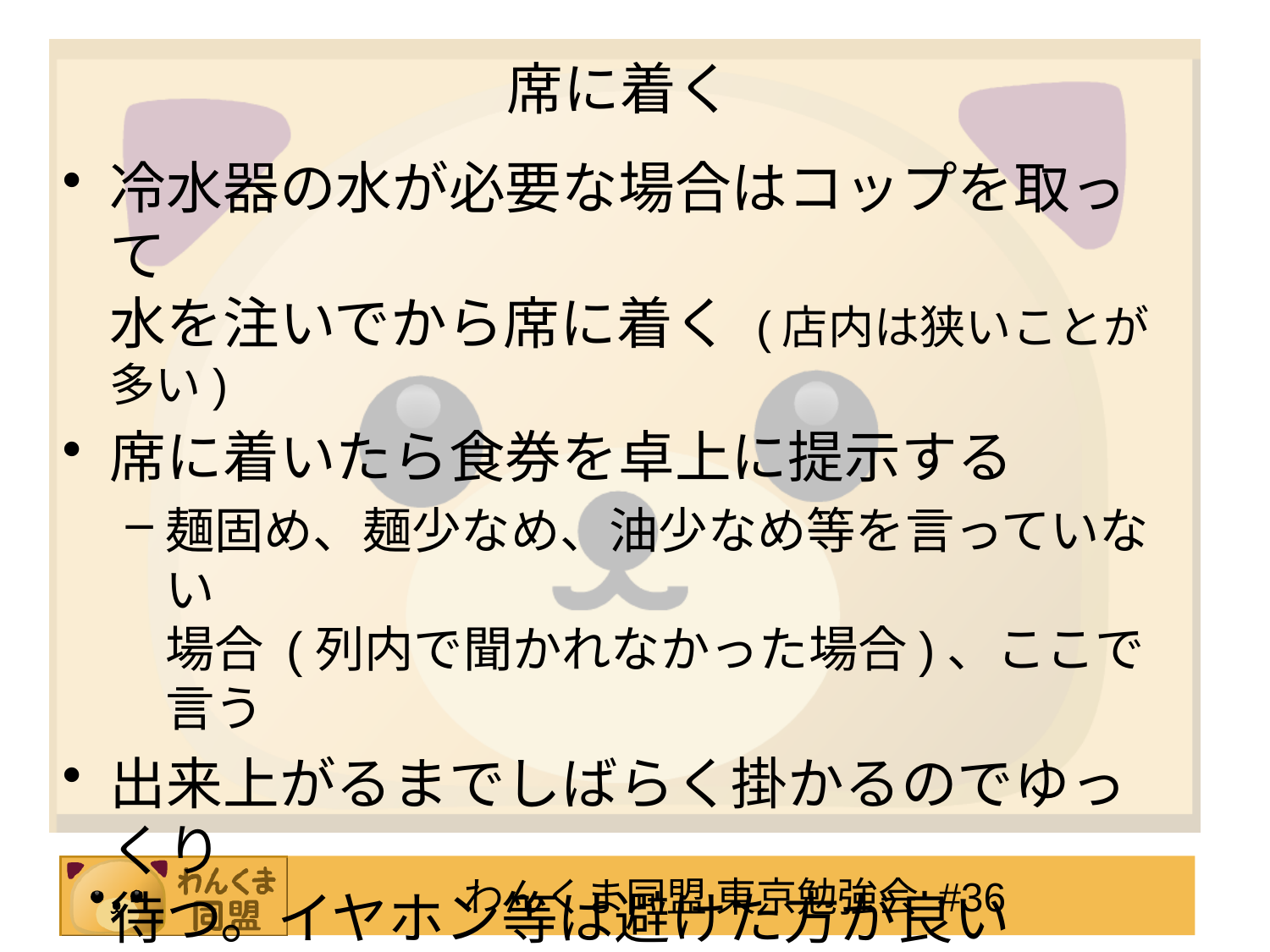

# 席に着く
冷水器の水が必要な場合はコップを取って
水を注いでから席に着く (店内は狭いことが多い)
席に着いたら食券を卓上に提示する
麺固め、麺少なめ、油少なめ等を言っていない
場合 (列内で聞かれなかった場合)、ここで言う
出来上がるまでしばらく掛かるのでゆっくり
待つ。イヤホン等は避けた方が良い
携帯電話での通話はご遠慮ください